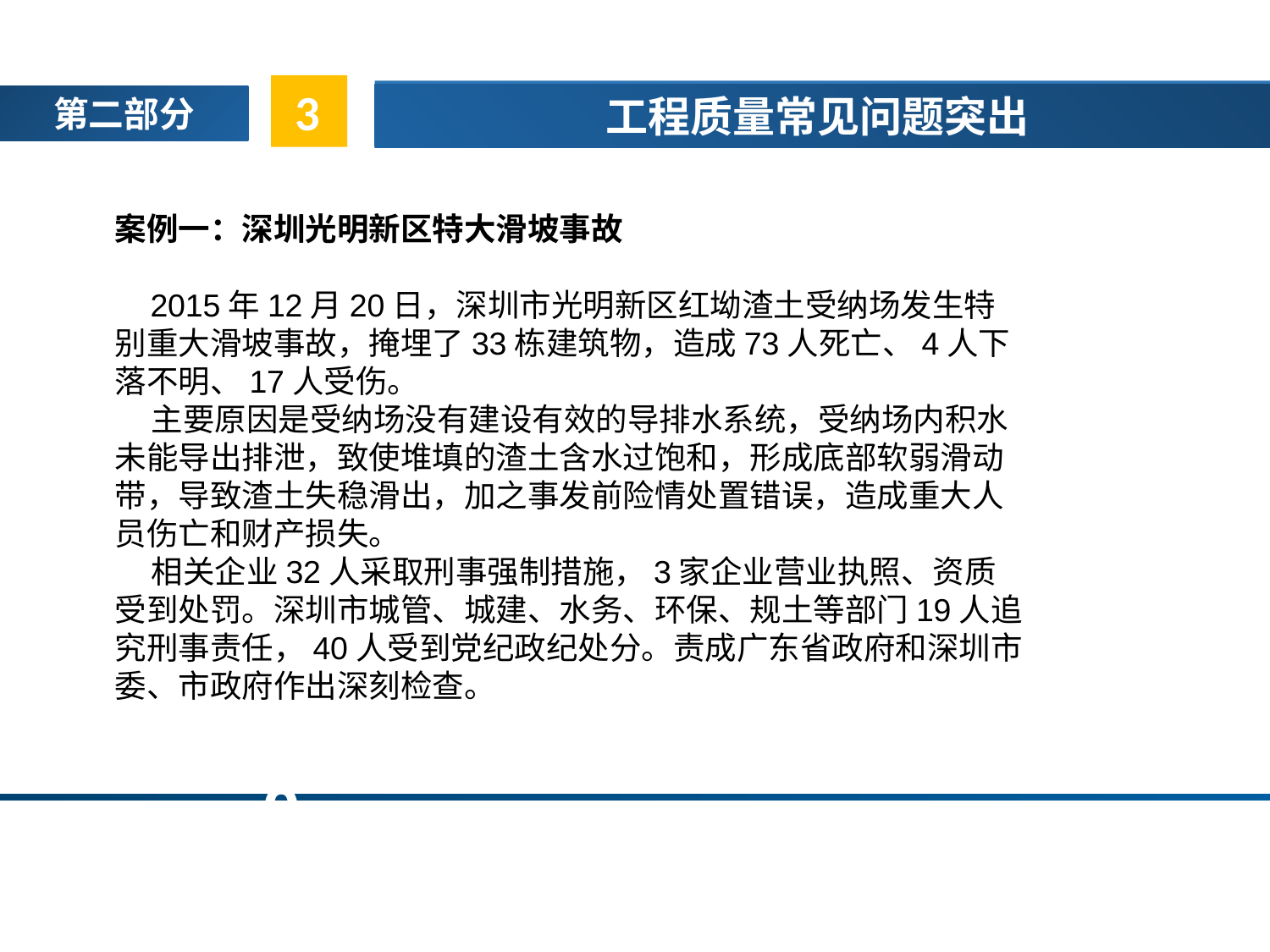

3

工程质量常见问题突出
第二部分
案例一：深圳光明新区特大滑坡事故

    2015年12月20日，深圳市光明新区红坳渣土受纳场发生特别重大滑坡事故，掩埋了33栋建筑物，造成73人死亡、4人下落不明、17人受伤。
    主要原因是受纳场没有建设有效的导排水系统，受纳场内积水未能导出排泄，致使堆填的渣土含水过饱和，形成底部软弱滑动带，导致渣土失稳滑出，加之事发前险情处置错误，造成重大人员伤亡和财产损失。
    相关企业32人采取刑事强制措施，3家企业营业执照、资质受到处罚。深圳市城管、城建、水务、环保、规土等部门19人追究刑事责任，40人受到党纪政纪处分。责成广东省政府和深圳市委、市政府作出深刻检查。
02
0
05